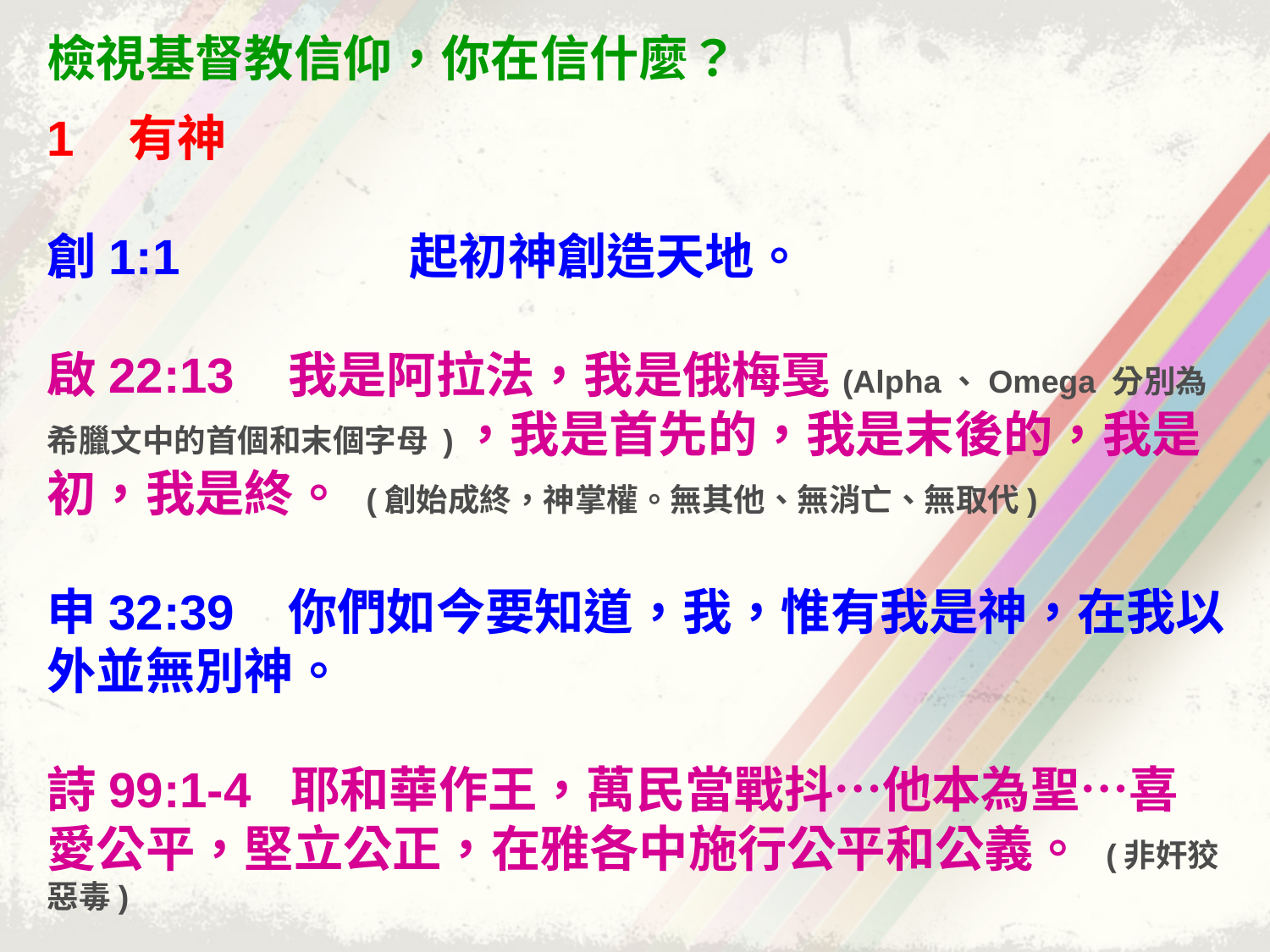

檢視基督教信仰，你在信什麼？
1   有神

創1:1	       起初神創造天地。

啟22:13   我是阿拉法，我是俄梅戛(Alpha、Omega 分別為希臘文中的首個和末個字母 )，我是首先的，我是末後的，我是初，我是終。 (創始成終，神掌權。無其他、無消亡、無取代)

申32:39   你們如今要知道，我，惟有我是神，在我以外並無別神。

詩99:1-4  耶和華作王，萬民當戰抖…他本為聖…喜愛公平，堅立公正，在雅各中施行公平和公義。 (非奸狡惡毒)